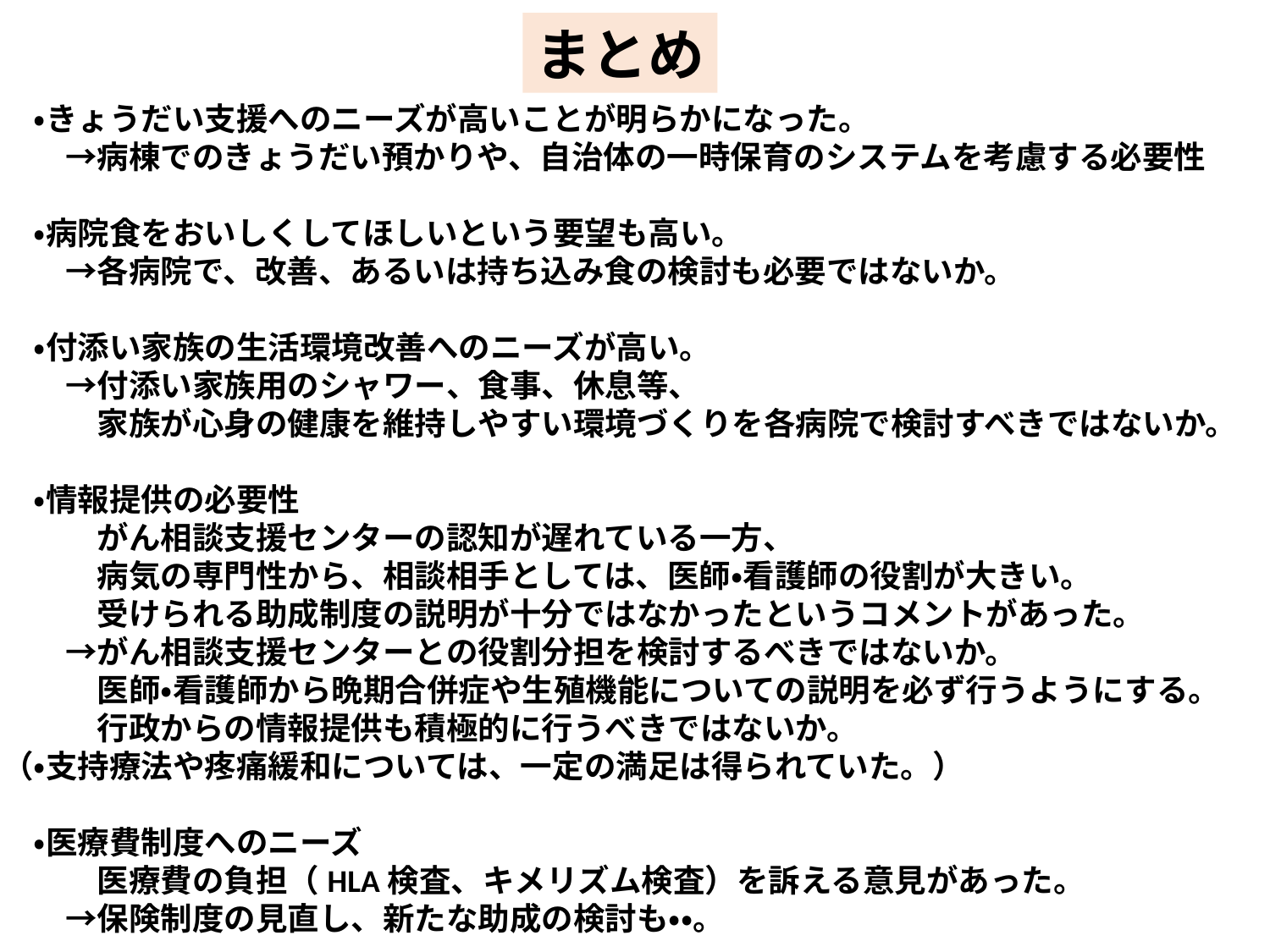

まとめ

　・きょうだい支援へのニーズが高いことが明らかになった。
　　→病棟でのきょうだい預かりや、自治体の一時保育のシステムを考慮する必要性

　・病院食をおいしくしてほしいという要望も高い。
　　→各病院で、改善、あるいは持ち込み食の検討も必要ではないか。

　・付添い家族の生活環境改善へのニーズが高い。
　　→付添い家族用のシャワー、食事、休息等、
　　　家族が心身の健康を維持しやすい環境づくりを各病院で検討すべきではないか。

　・情報提供の必要性
　　　がん相談支援センターの認知が遅れている一方、
　　　病気の専門性から、相談相手としては、医師・看護師の役割が大きい。
　　　受けられる助成制度の説明が十分ではなかったというコメントがあった。
　　→がん相談支援センターとの役割分担を検討するべきではないか。
　　　医師・看護師から晩期合併症や生殖機能についての説明を必ず行うようにする。
　　　行政からの情報提供も積極的に行うべきではないか。
（・支持療法や疼痛緩和については、一定の満足は得られていた。）

　・医療費制度へのニーズ
　　　医療費の負担（HLA検査、キメリズム検査）を訴える意見があった。
　　→保険制度の見直し、新たな助成の検討も・・。